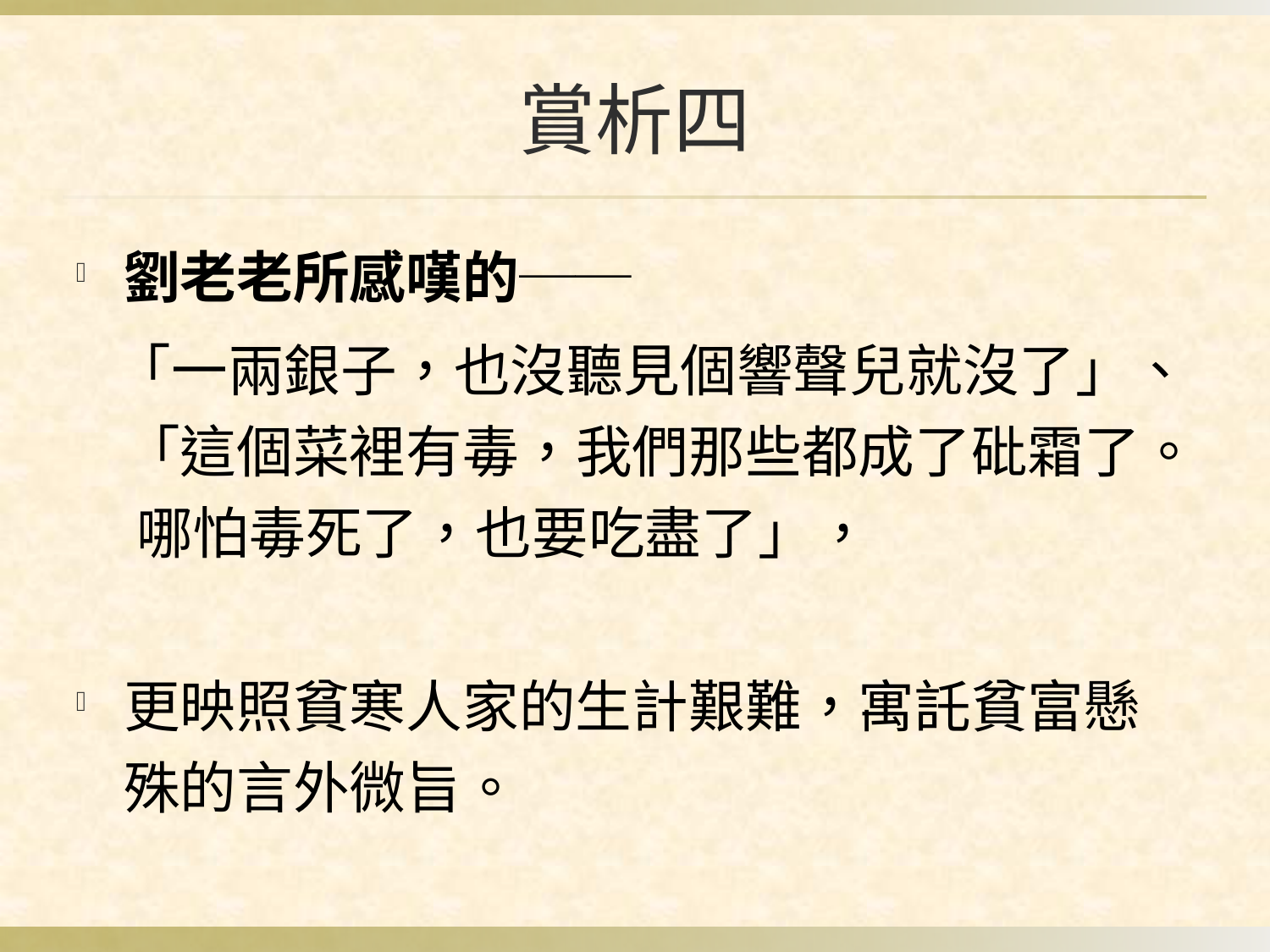

# 賞析四
劉老老所感嘆的──
  「一兩銀子，也沒聽見個響聲兒就沒了」、「這個菜裡有毒，我們那些都成了砒霜了。 哪怕毒死了，也要吃盡了」，
更映照貧寒人家的生計艱難，寓託貧富懸殊的言外微旨。